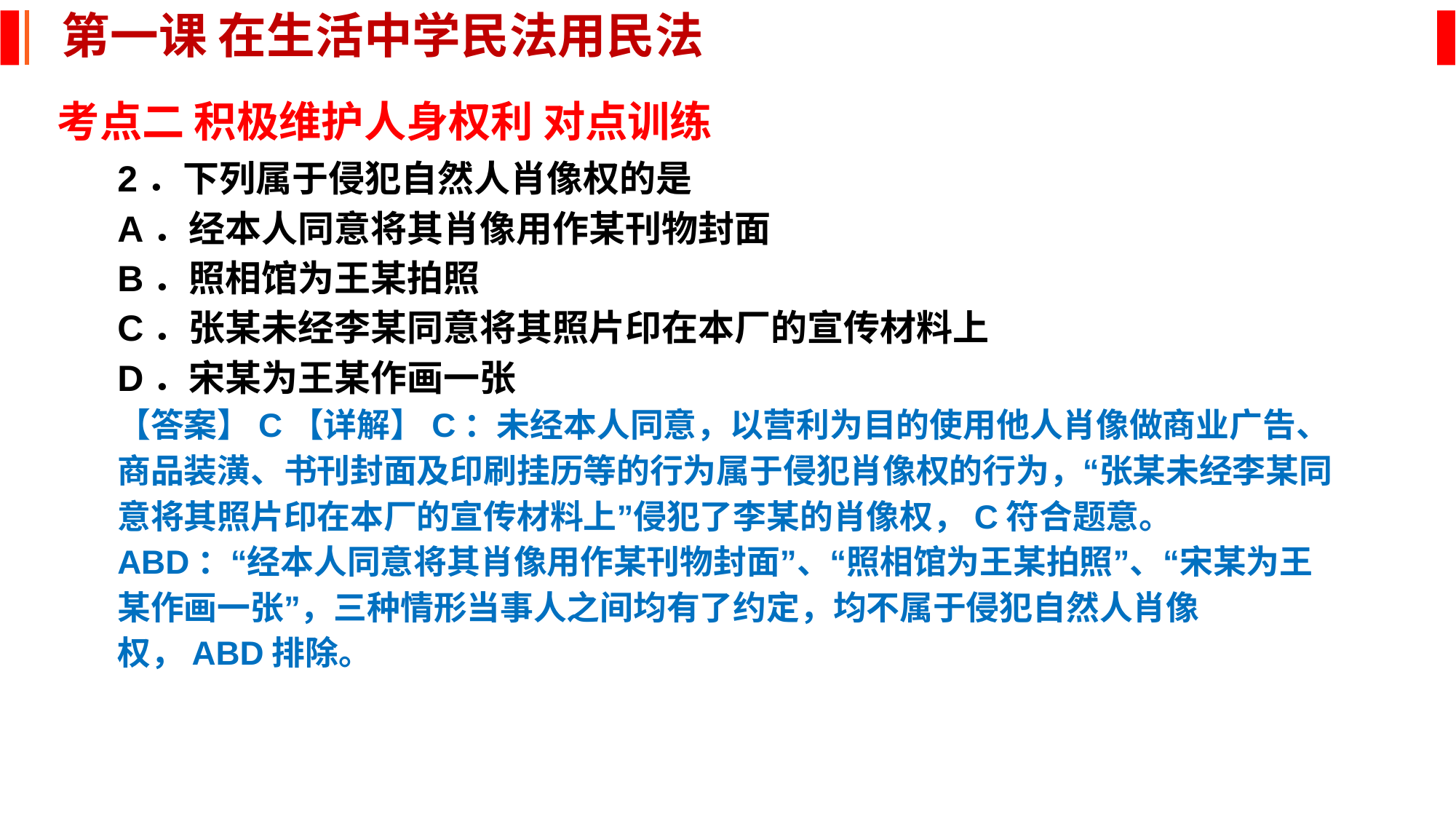

第一课 在生活中学民法用民法

考点二 积极维护人身权利 对点训练
2．下列属于侵犯自然人肖像权的是
A．经本人同意将其肖像用作某刊物封面
B．照相馆为王某拍照
C．张某未经李某同意将其照片印在本厂的宣传材料上
D．宋某为王某作画一张
【答案】C【详解】C：未经本人同意，以营利为目的使用他人肖像做商业广告、商品装潢、书刊封面及印刷挂历等的行为属于侵犯肖像权的行为，“张某未经李某同意将其照片印在本厂的宣传材料上”侵犯了李某的肖像权，C符合题意。
ABD：“经本人同意将其肖像用作某刊物封面”、“照相馆为王某拍照”、“宋某为王某作画一张”，三种情形当事人之间均有了约定，均不属于侵犯自然人肖像权，ABD排除。